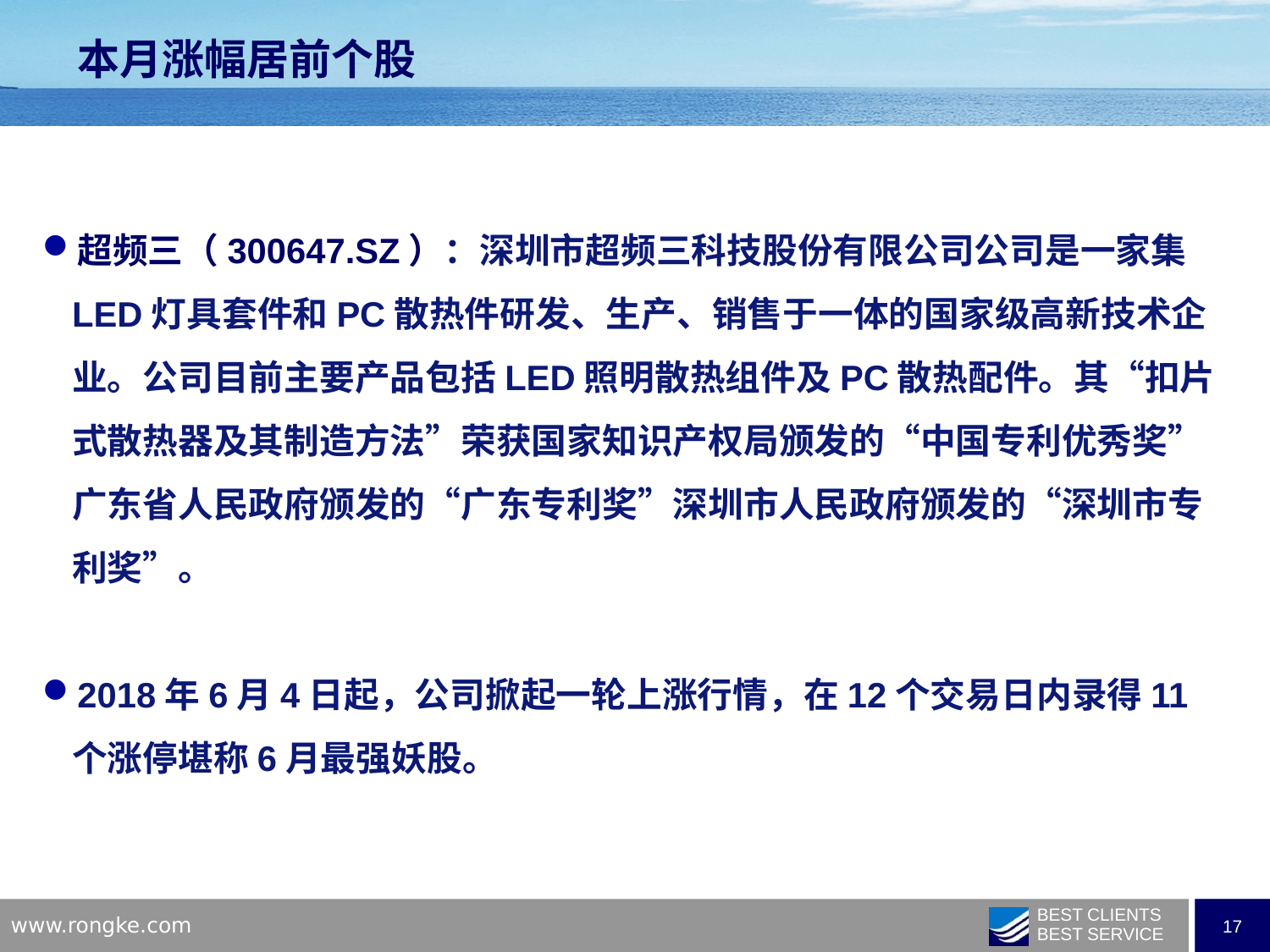

本月涨幅居前个股

超频三（300647.SZ）：深圳市超频三科技股份有限公司公司是一家集LED灯具套件和PC散热件研发、生产、销售于一体的国家级高新技术企业。公司目前主要产品包括LED照明散热组件及PC散热配件。其“扣片式散热器及其制造方法”荣获国家知识产权局颁发的“中国专利优秀奖”广东省人民政府颁发的“广东专利奖”深圳市人民政府颁发的“深圳市专利奖”。

2018年6月4日起，公司掀起一轮上涨行情，在12个交易日内录得11个涨停堪称6月最强妖股。